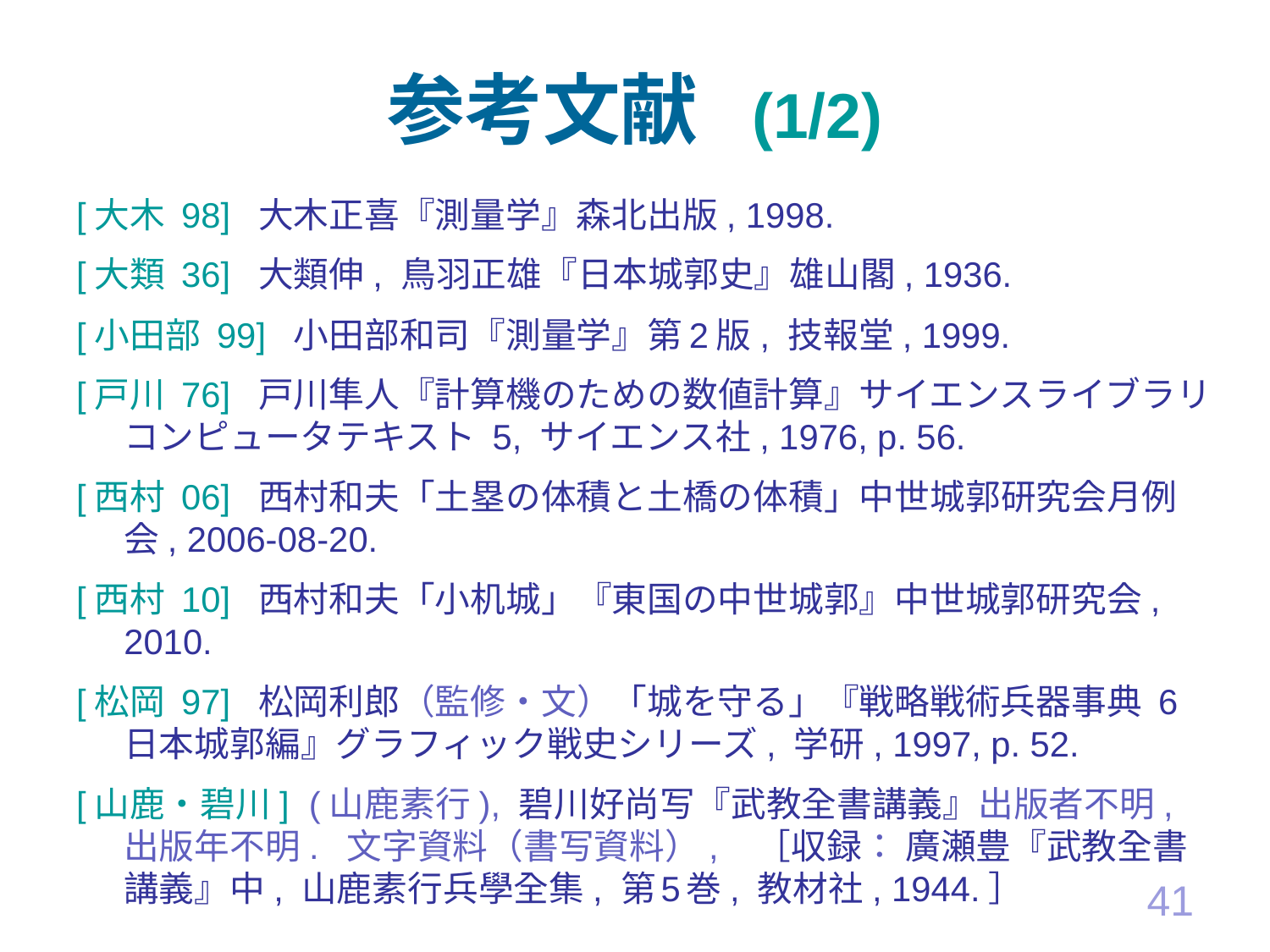

# 参考文献  (1/2)
[大木 98]  大木正喜『測量学』森北出版, 1998.
[大類 36]  大類伸, 鳥羽正雄『日本城郭史』雄山閣, 1936.
[小田部 99]  小田部和司『測量学』第 2 版, 技報堂, 1999.
[戸川 76]  戸川隼人『計算機のための数値計算』サイエンスライブラリ コンピュータテキスト 5, サイエンス社, 1976, p. 56.
[西村 06]  西村和夫「土塁の体積と土橋の体積」中世城郭研究会月例会, 2006-08-20.
[西村 10]  西村和夫「小机城」『東国の中世城郭』中世城郭研究会, 2010.
[松岡 97]  松岡利郎（監修・文）「城を守る」『戦略戦術兵器事典 6 日本城郭編』グラフィック戦史シリーズ, 学研, 1997, p. 52.
[山鹿・碧川]  (山鹿素行), 碧川好尚写『武教全書講義』出版者不明, 出版年不明.  文字資料（書写資料）,   ［収録： 廣瀬豊『武教全書講義』中, 山鹿素行兵學全集, 第 5 巻, 教材社, 1944.］
41